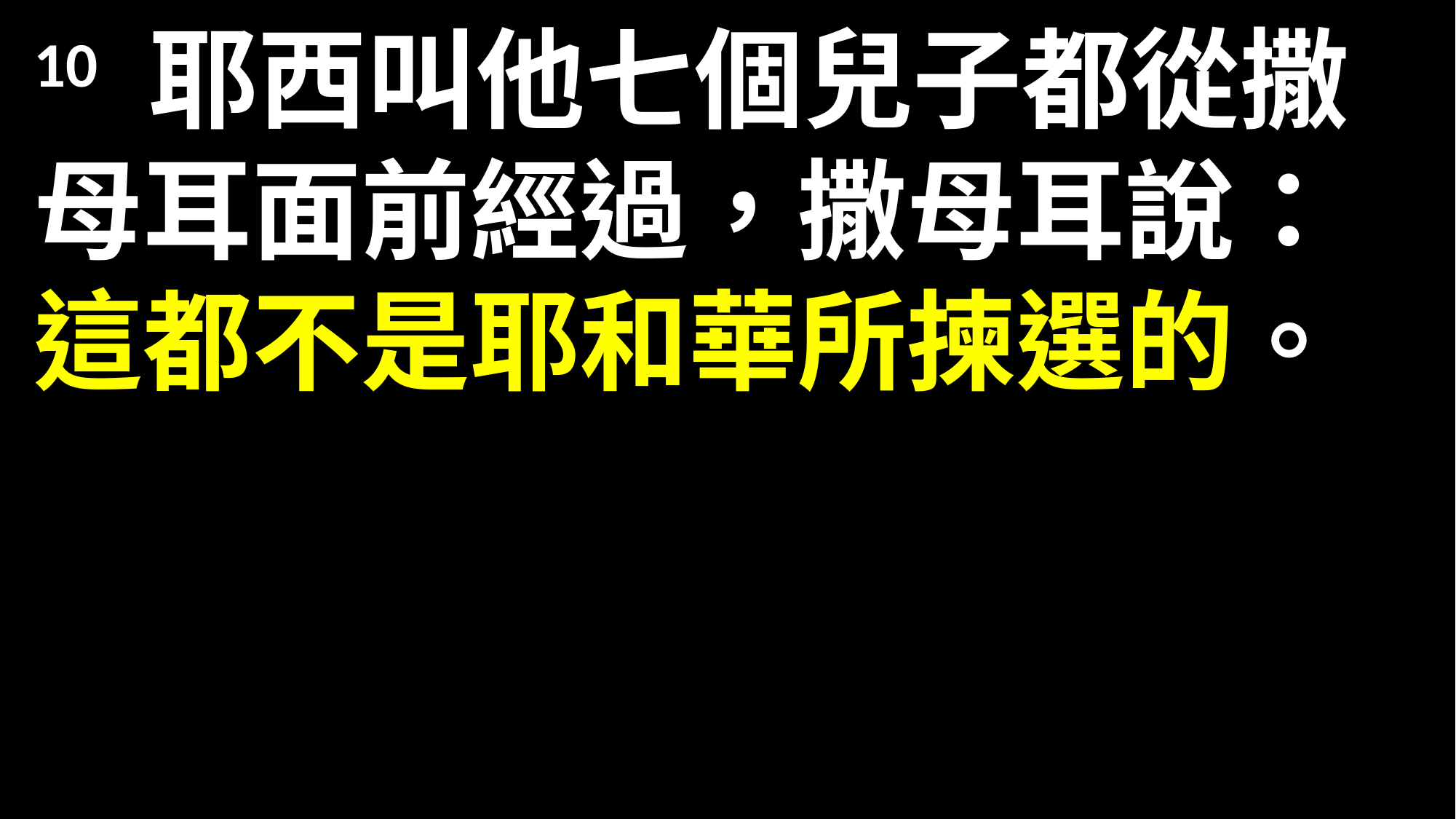

10 耶西叫他七個兒子都從撒母耳面前經過，撒母耳說：
這都不是耶和華所揀選的。